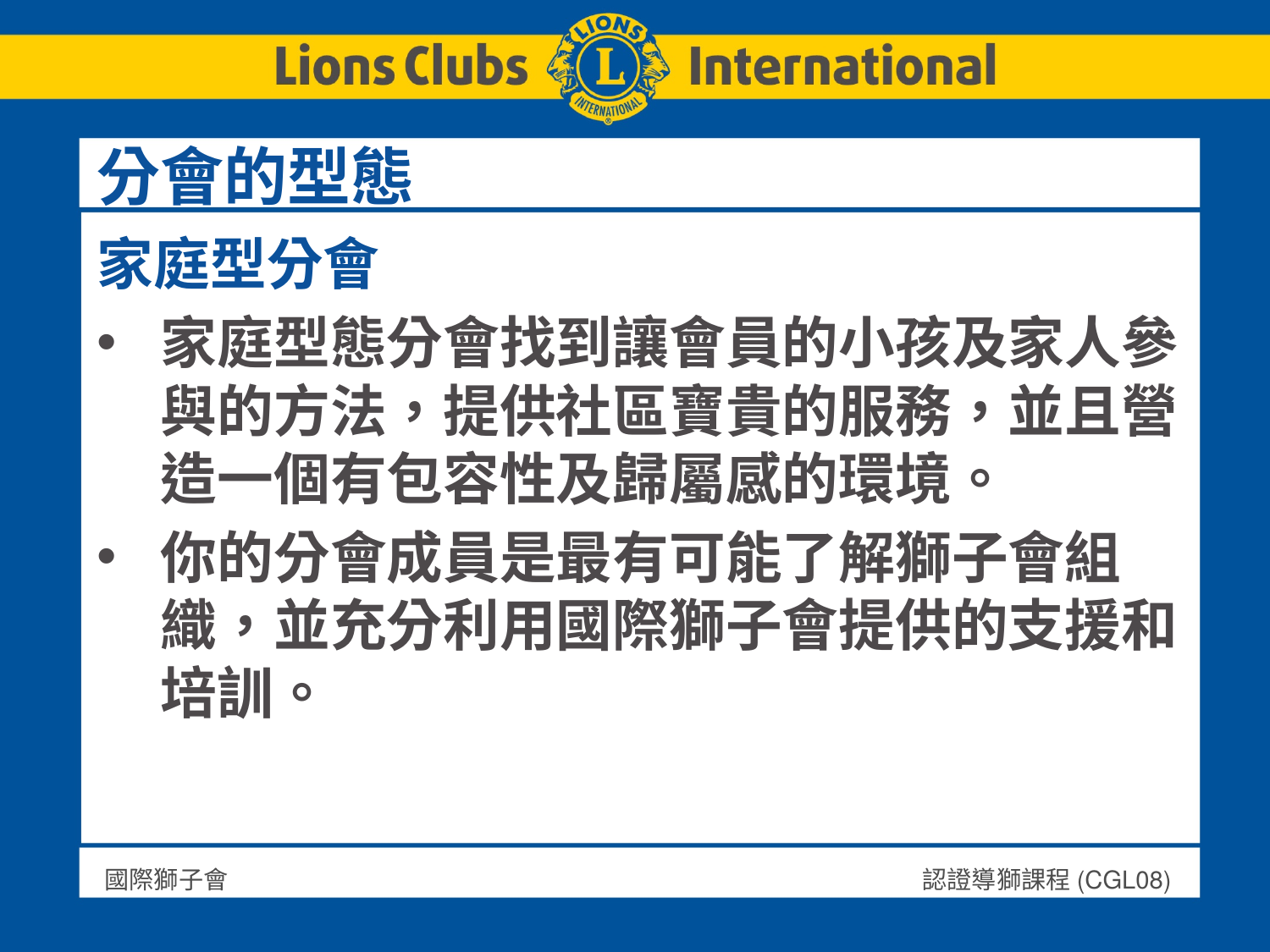

# 分會的型態
家庭型分會
家庭型態分會找到讓會員的小孩及家人參與的方法，提供社區寶貴的服務，並且營造一個有包容性及歸屬感的環境。
你的分會成員是最有可能了解獅子會組織，並充分利用國際獅子會提供的支援和培訓。